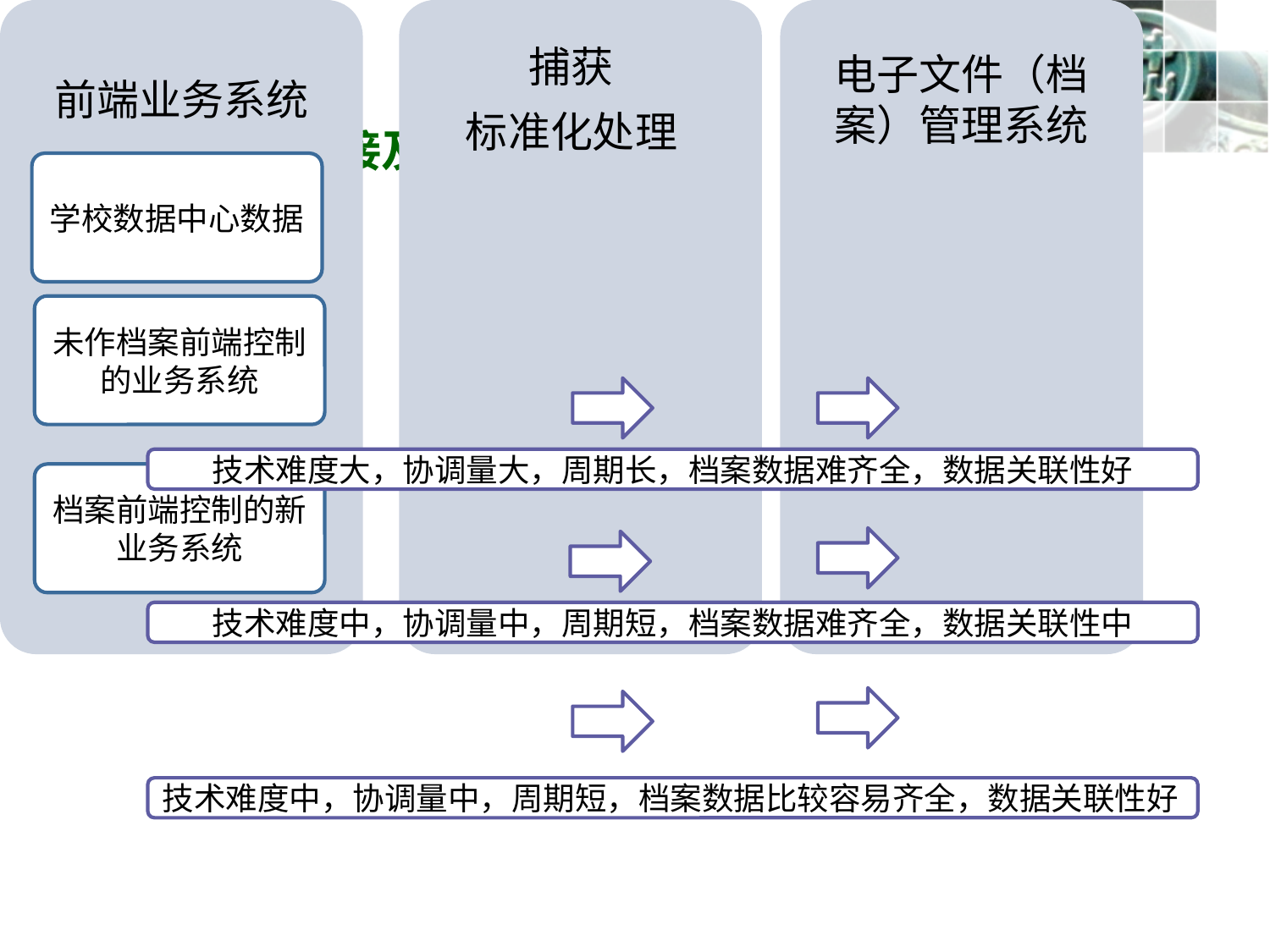

业务系统对接及数据归档道路：

学校数据中心数据
未作档案前端控制的业务系统
档案前端控制的新业务系统
前端业务系统
捕获
标准化处理
电子文件（档案）管理系统

技术难度大，协调量大，周期长，档案数据难齐全，数据关联性好

技术难度中，协调量中，周期短，档案数据难齐全，数据关联性中

技术难度中，协调量中，周期短，档案数据比较容易齐全，数据关联性好
63